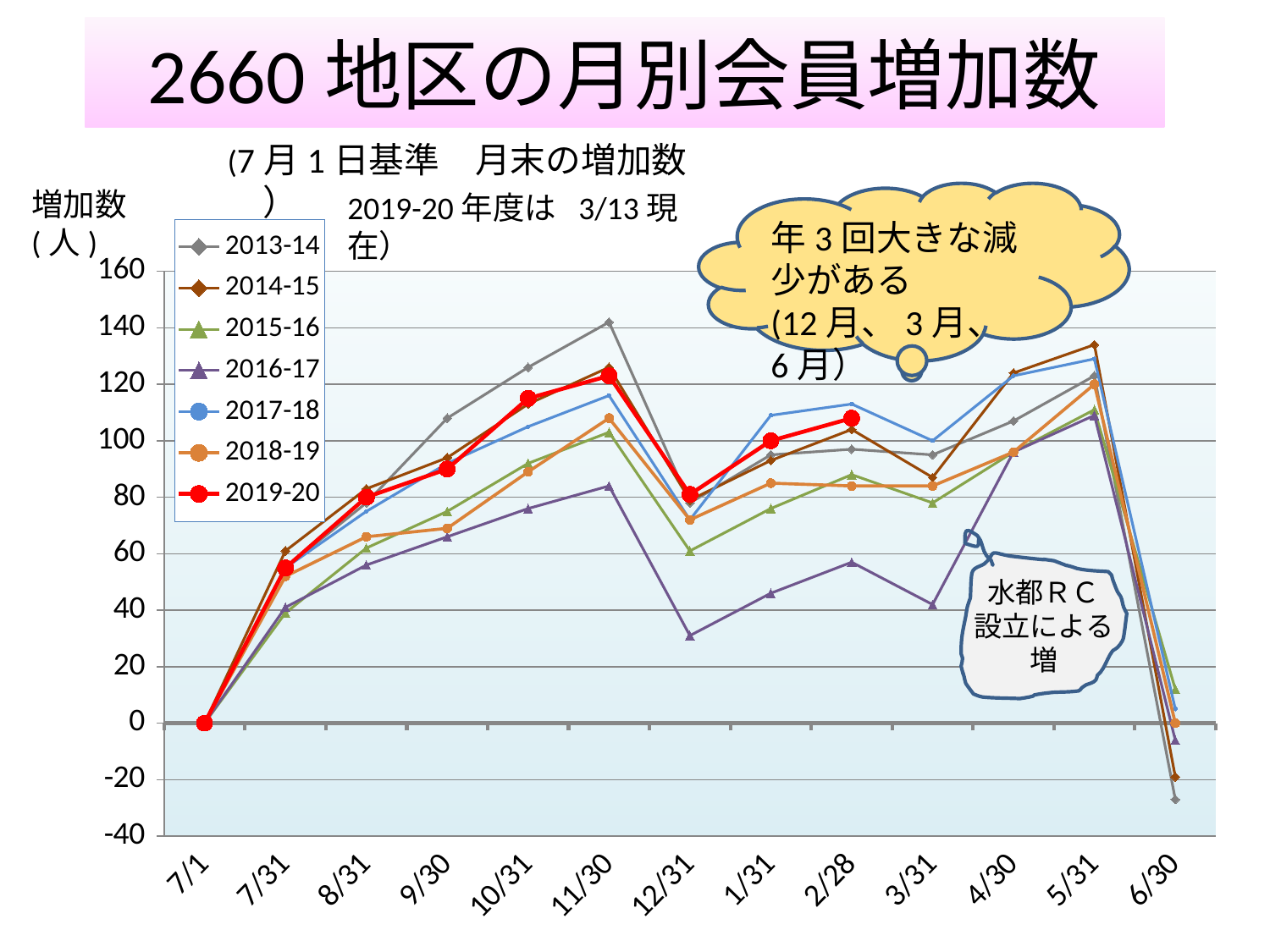

# 2660地区の月別会員増加数
(7月1日基準　月末の増加数　）
増加数(人)
2019-20年度は  3/13現在）
年3回大きな減少がある
(12月、3月、6月）

### Chart

| Category | 2013-14 | 2014-15 | 2015-16 | 2016-17 | 2017-18 | 2018-19 | 2019-20 |
|---|---|---|---|---|---|---|---|
| 7/1 | 0.0 | 0.0 | 0.0 | 0.0 | 0.0 | 0.0 | 0.0 |
| 7/31 | 55.0 | 61.0 | 39.0 | 41.0 | 55.0 | 52.0 | 55.0 |
| 8/31 | 78.0 | 83.0 | 62.0 | 56.0 | 75.0 | 66.0 | 80.0 |
| 9/30 | 108.0 | 94.0 | 75.0 | 66.0 | 92.0 | 69.0 | 90.0 |
| 10/31 | 126.0 | 113.0 | 92.0 | 76.0 | 105.0 | 89.0 | 115.0 |
| 11/30 | 142.0 | 126.0 | 103.0 | 84.0 | 116.0 | 108.0 | 123.0 |
| 12/31 | 78.0 | 79.0 | 61.0 | 31.0 | 72.0 | 72.0 | 81.0 |
| 1/31 | 95.0 | 93.0 | 76.0 | 46.0 | 109.0 | 85.0 | 100.0 |
| 2/28 | 97.0 | 104.0 | 88.0 | 57.0 | 113.0 | 84.0 | 108.0 |
| 3/31 | 95.0 | 87.0 | 78.0 | 42.0 | 100.0 | 84.0 | None |
| 4/30 | 107.0 | 124.0 | 96.0 | 96.0 | 123.0 | 96.0 | None |
| 5/31 | 123.0 | 134.0 | 111.0 | 109.0 | 129.0 | 120.0 | None |
| 6/30 | -27.0 | -19.0 | 12.0 | -6.0 | 5.0 | 0.0 | None |
水都ＲＣ設立による増